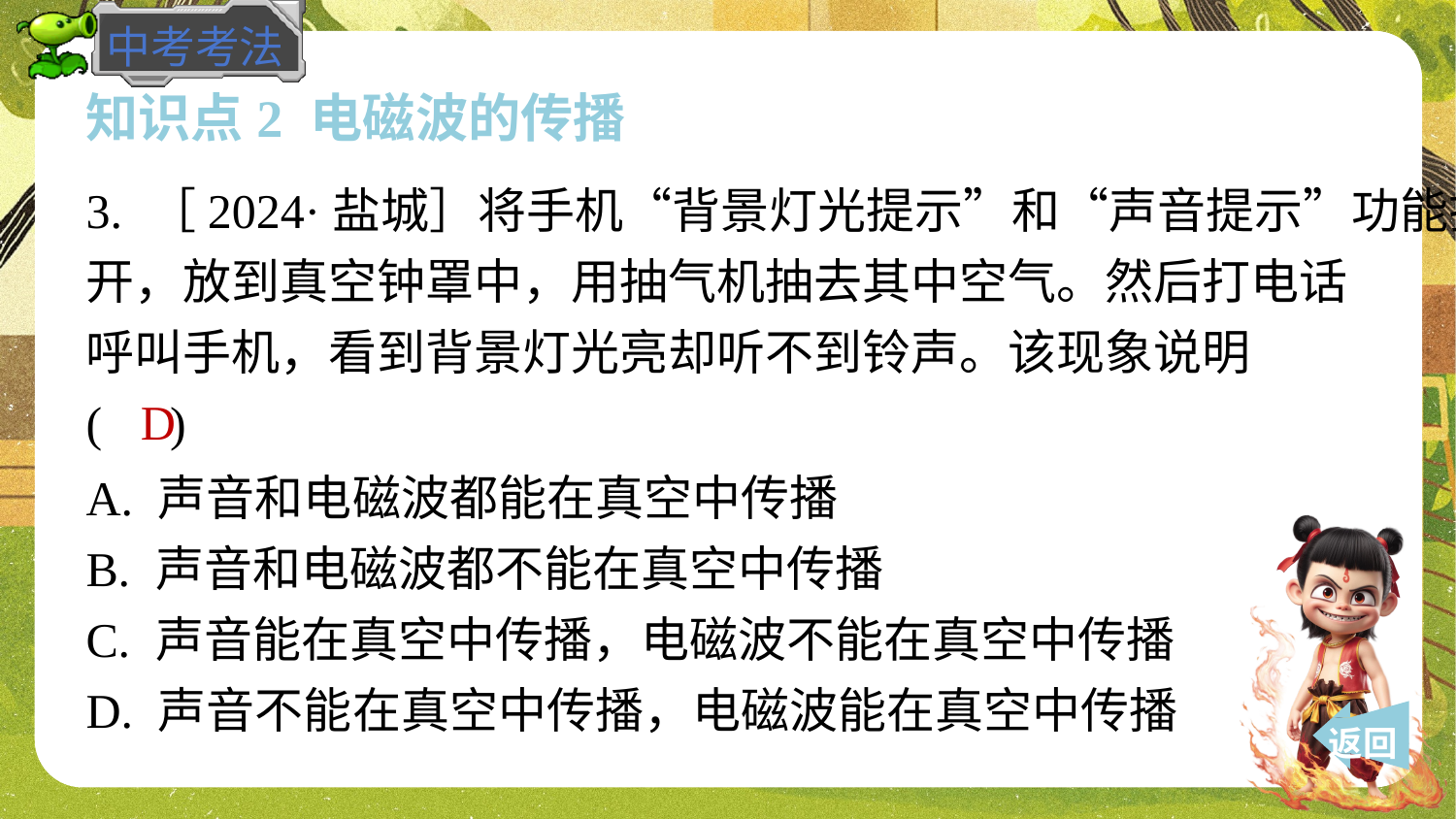

知识点2 电磁波的传播
3. ［2024·盐城］将手机“背景灯光提示”和“声音提示”功能打
开，放到真空钟罩中，用抽气机抽去其中空气。然后打电话
呼叫手机，看到背景灯光亮却听不到铃声。该现象说明
(     )
D
A. 声音和电磁波都能在真空中传播
B. 声音和电磁波都不能在真空中传播
C. 声音能在真空中传播，电磁波不能在真空中传播
D. 声音不能在真空中传播，电磁波能在真空中传播
 返回